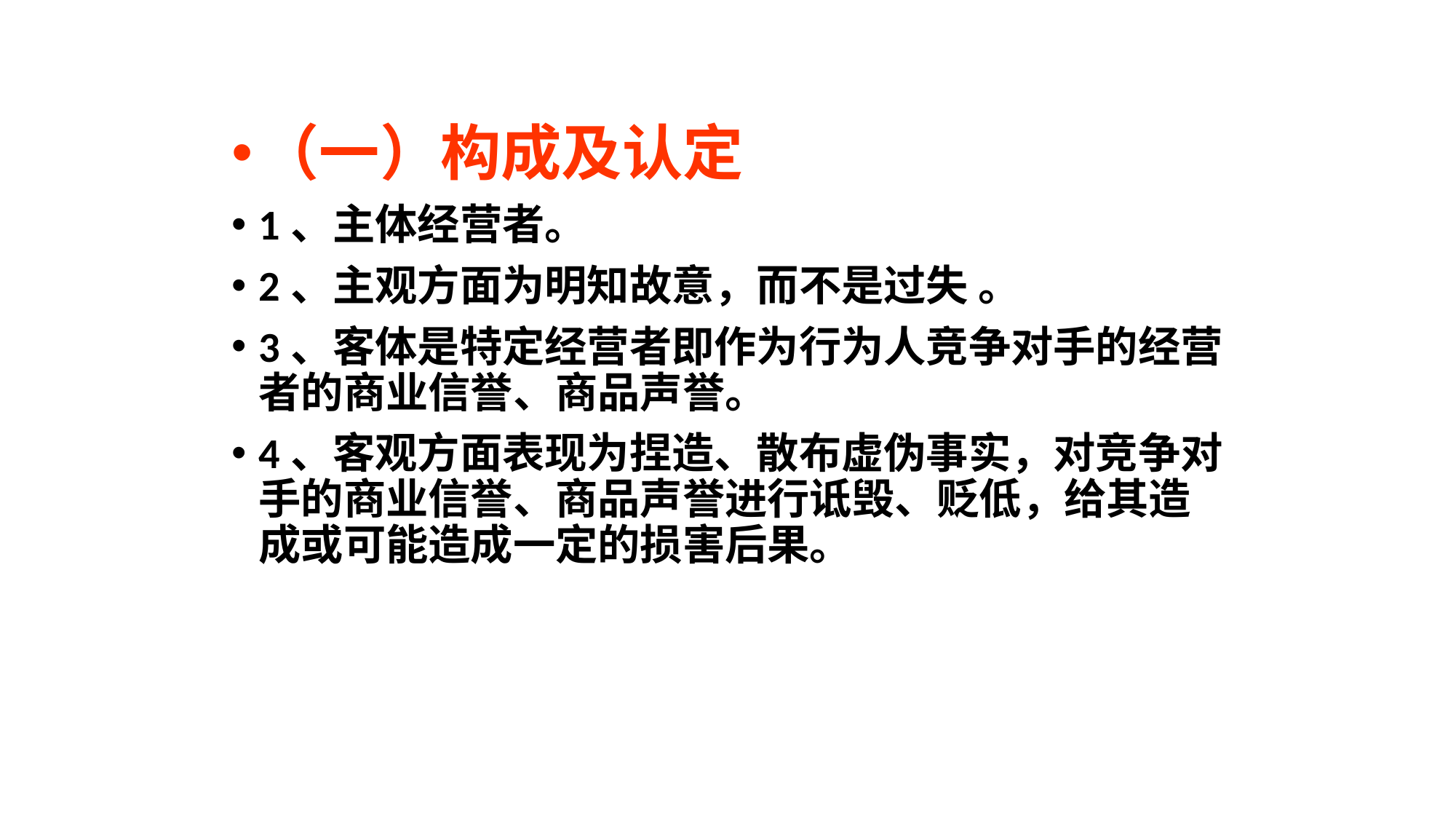

（一）构成及认定
1、主体经营者。
2、主观方面为明知故意，而不是过失 。
3、客体是特定经营者即作为行为人竞争对手的经营者的商业信誉、商品声誉。
4、客观方面表现为捏造、散布虚伪事实，对竞争对手的商业信誉、商品声誉进行诋毁、贬低，给其造成或可能造成一定的损害后果。